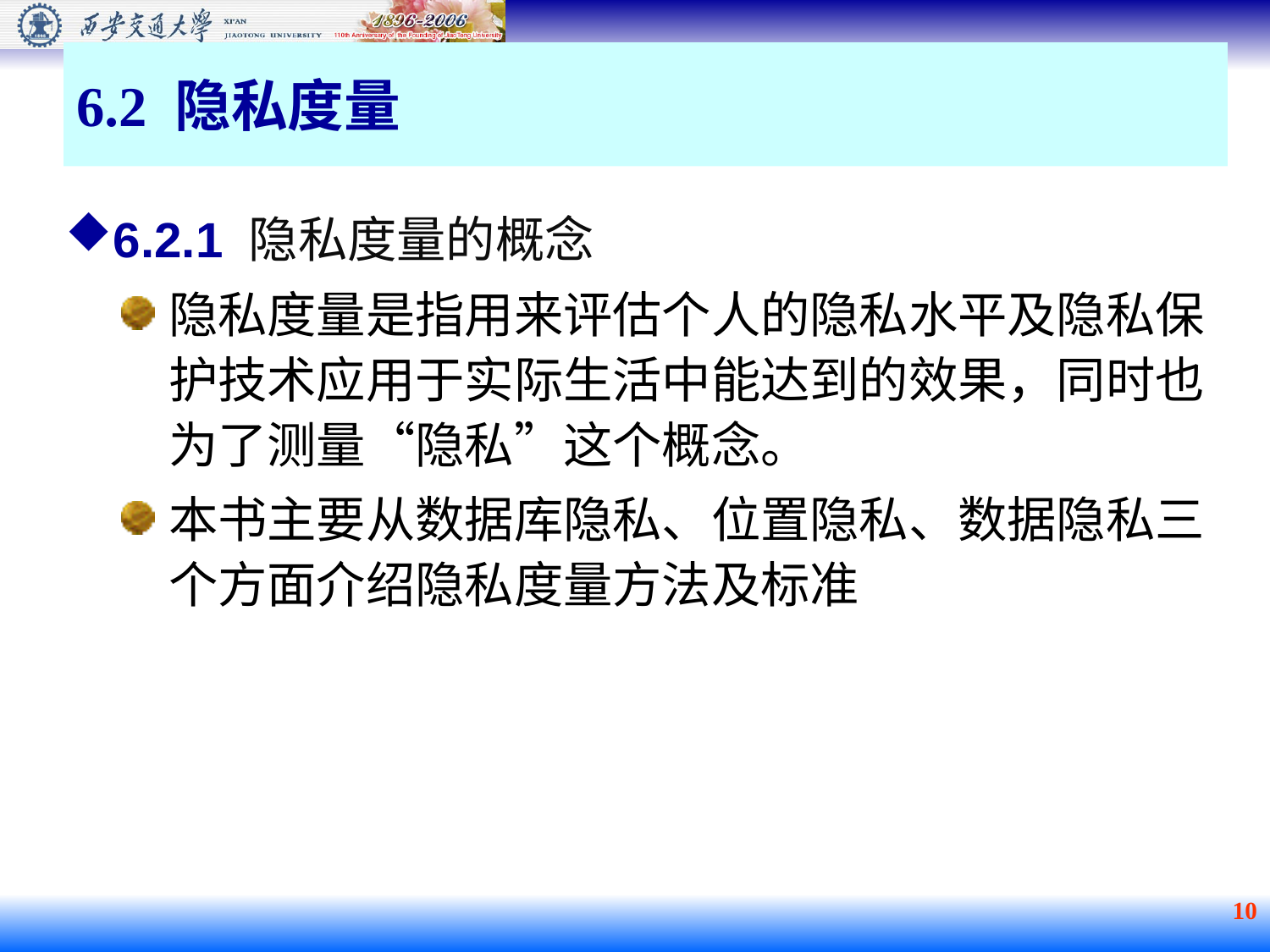

6.2 隐私度量
6.2.1 隐私度量的概念
隐私度量是指用来评估个人的隐私水平及隐私保护技术应用于实际生活中能达到的效果，同时也为了测量“隐私”这个概念。
本书主要从数据库隐私、位置隐私、数据隐私三个方面介绍隐私度量方法及标准
 10